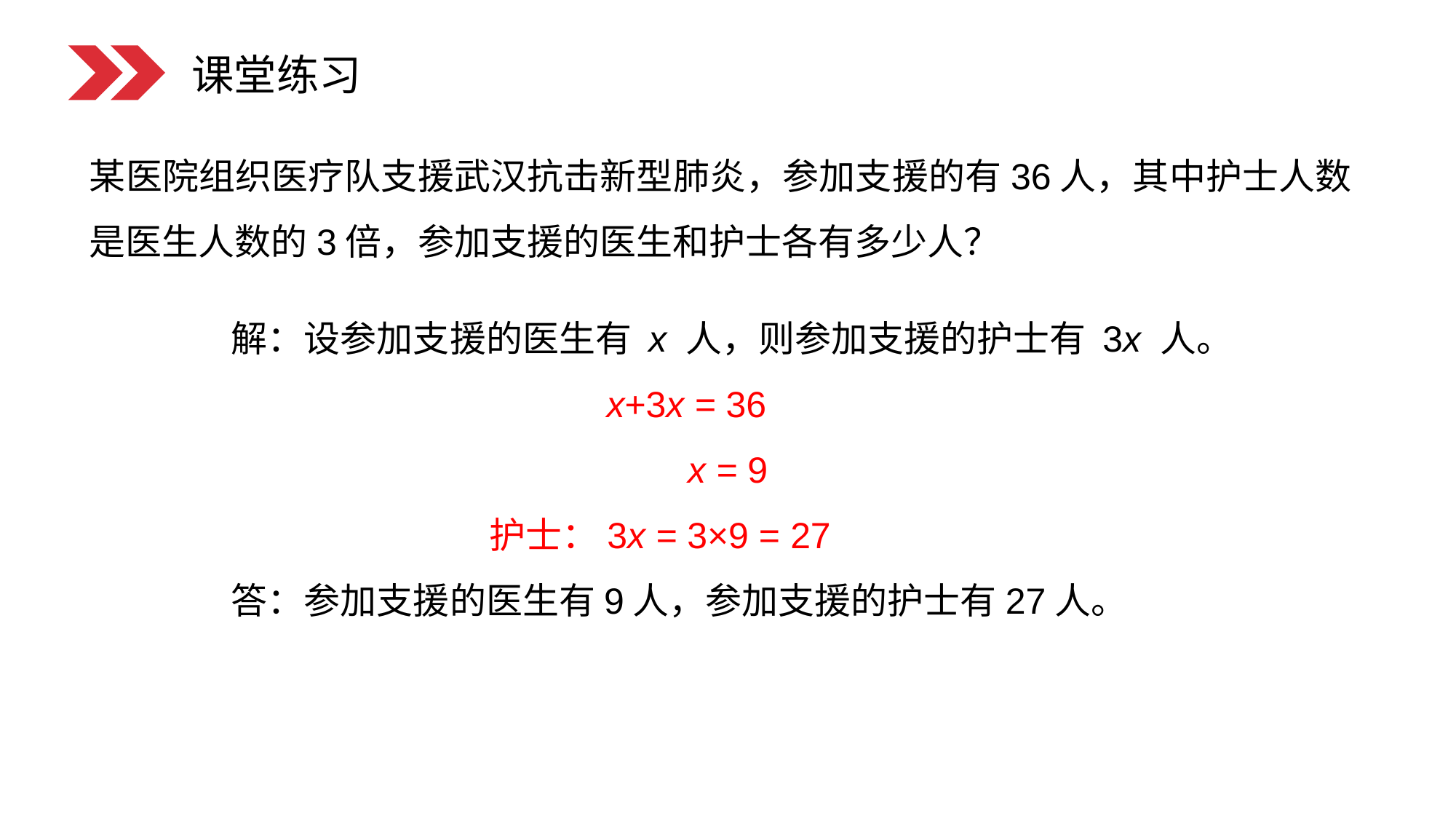

课堂练习
某医院组织医疗队支援武汉抗击新型肺炎，参加支援的有36人，其中护士人数是医生人数的3倍，参加支援的医生和护士各有多少人？
解：设参加支援的医生有 x 人，则参加支援的护士有 3x 人。
                           x+3x = 36
                            x = 9
                    护士：3x = 3×9 = 27
答：参加支援的医生有9人，参加支援的护士有27人。